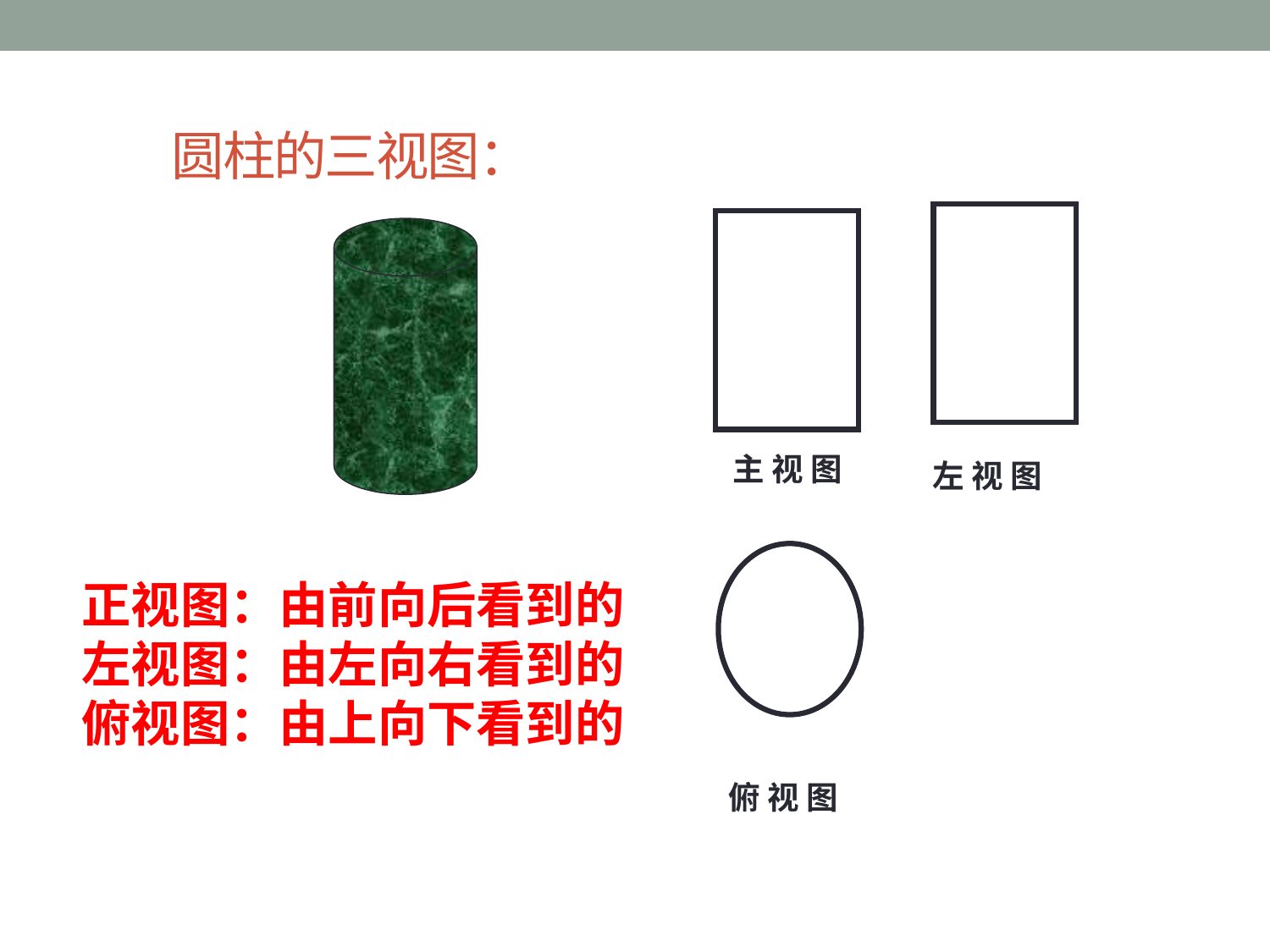

# 圆柱的三视图：

主 视 图
左 视 图

正视图：由前向后看到的
左视图：由左向右看到的
俯视图：由上向下看到的
俯 视 图